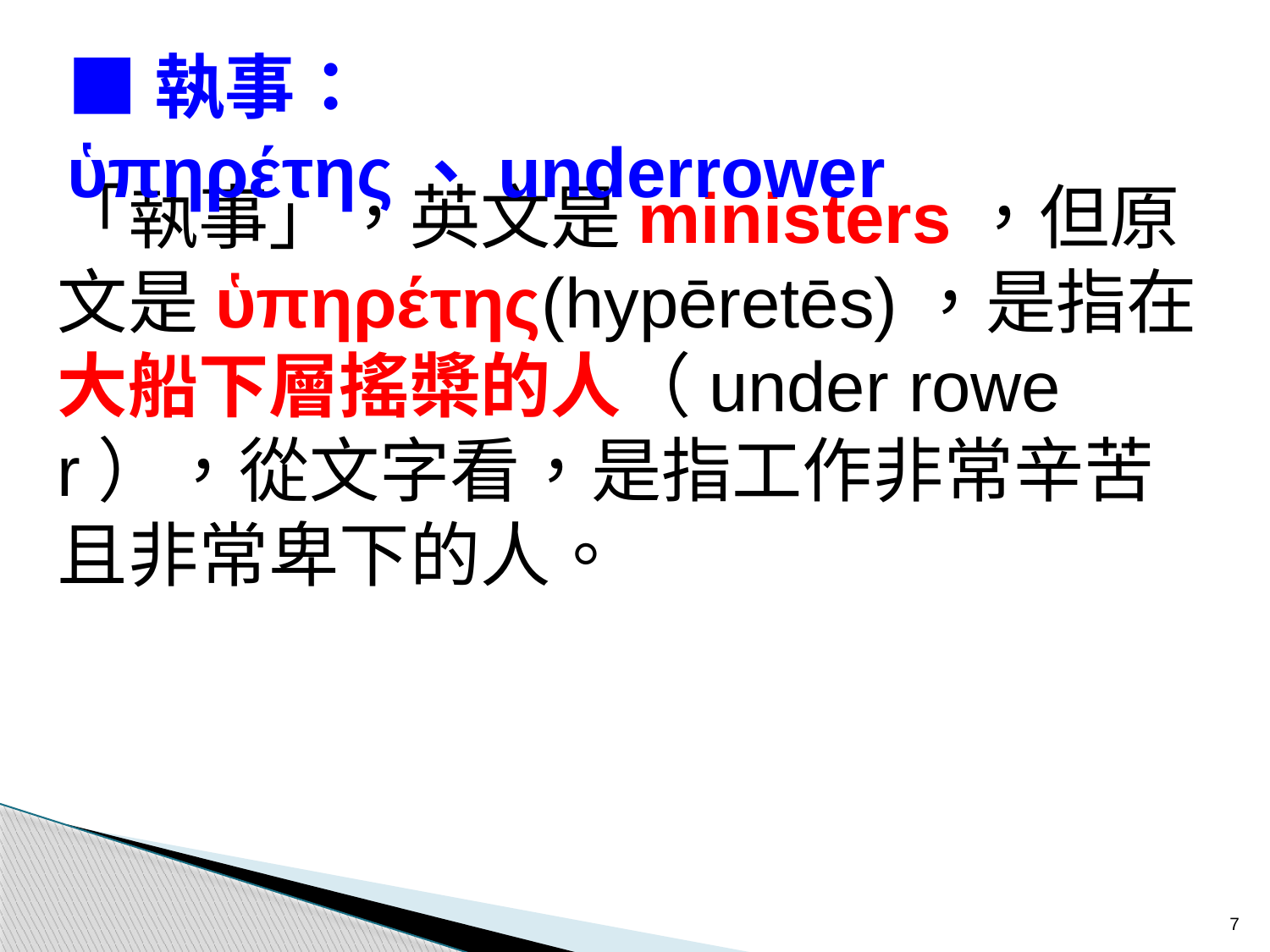

■執事：ὑπηρέτης、underrower
「執事」，英文是ministers，但原文是ὑπηρέτης(hypēretēs)，是指在大船下層搖槳的人（under rower），從文字看，是指工作非常辛苦且非常卑下的人。
7